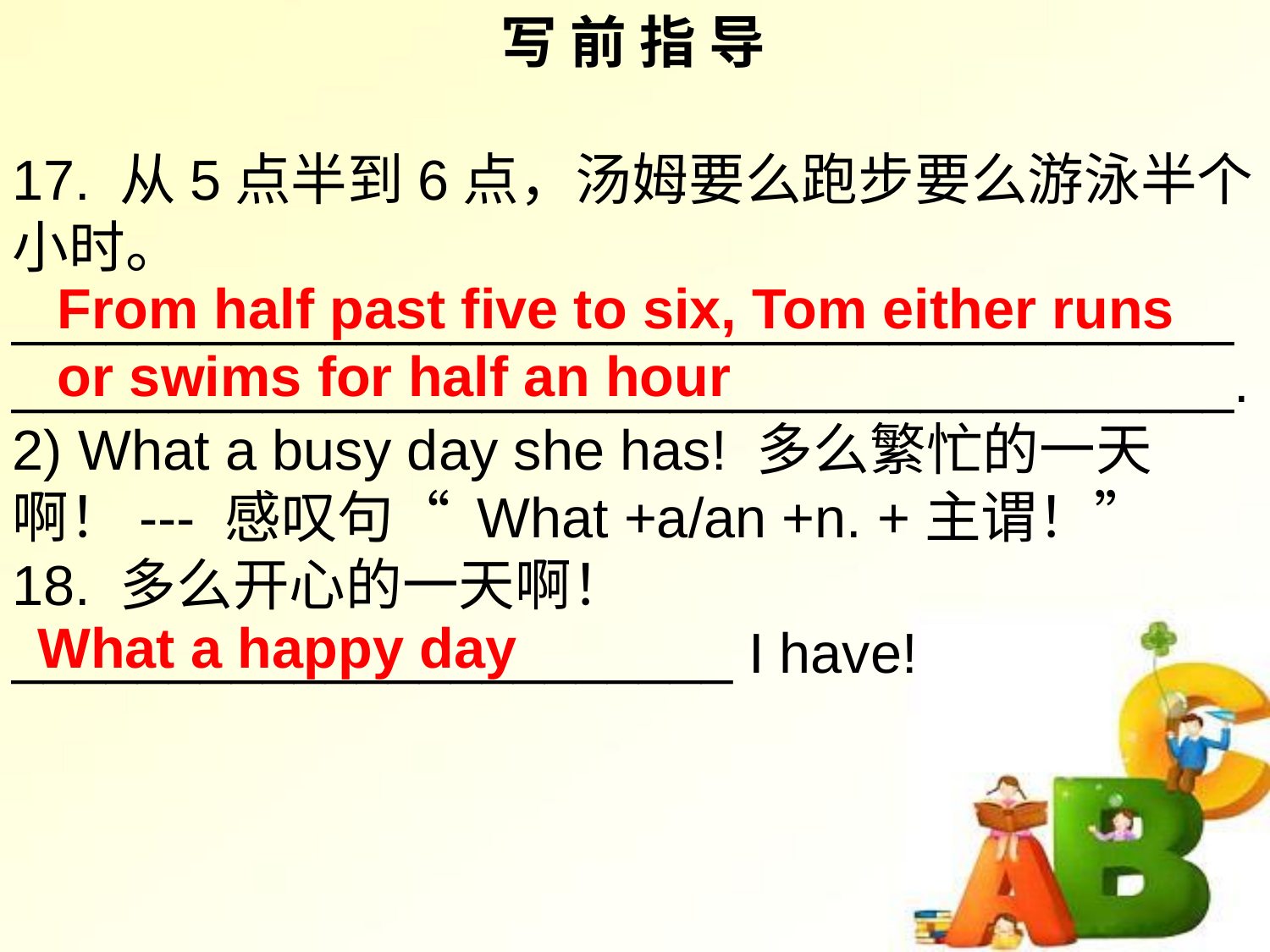

写 前 指 导

17. 从5点半到6点，汤姆要么跑步要么游泳半个小时。
______________________________________________________________________________.
2) What a busy day she has! 多么繁忙的一天啊！--- 感叹句“ What +a/an +n. +主谓！”
18. 多么开心的一天啊！ _______________________ I have!
From half past five to six, Tom either runs or swims for half an hour
What a happy day